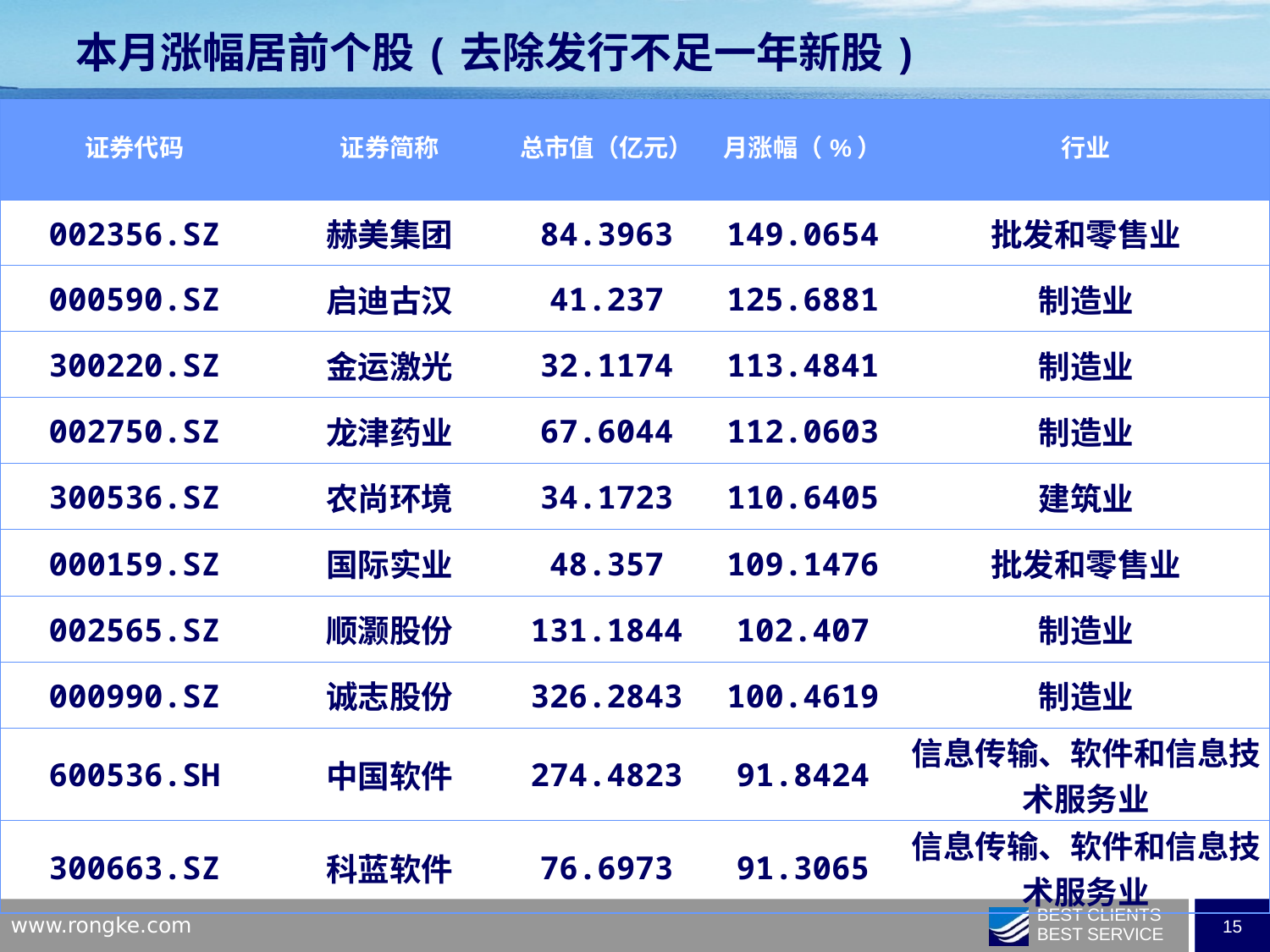

本月涨幅居前个股(去除发行不足一年新股)
| 证券代码 | 证券简称 | 总市值（亿元） | 月涨幅（%） | 行业 |
| --- | --- | --- | --- | --- |
| 002356.SZ | 赫美集团 | 84.3963 | 149.0654 | 批发和零售业 |
| 000590.SZ | 启迪古汉 | 41.237 | 125.6881 | 制造业 |
| 300220.SZ | 金运激光 | 32.1174 | 113.4841 | 制造业 |
| 002750.SZ | 龙津药业 | 67.6044 | 112.0603 | 制造业 |
| 300536.SZ | 农尚环境 | 34.1723 | 110.6405 | 建筑业 |
| 000159.SZ | 国际实业 | 48.357 | 109.1476 | 批发和零售业 |
| 002565.SZ | 顺灏股份 | 131.1844 | 102.407 | 制造业 |
| 000990.SZ | 诚志股份 | 326.2843 | 100.4619 | 制造业 |
| 600536.SH | 中国软件 | 274.4823 | 91.8424 | 信息传输、软件和信息技术服务业 |
| 300663.SZ | 科蓝软件 | 76.6973 | 91.3065 | 信息传输、软件和信息技术服务业 |
|  |  |  |  |  |